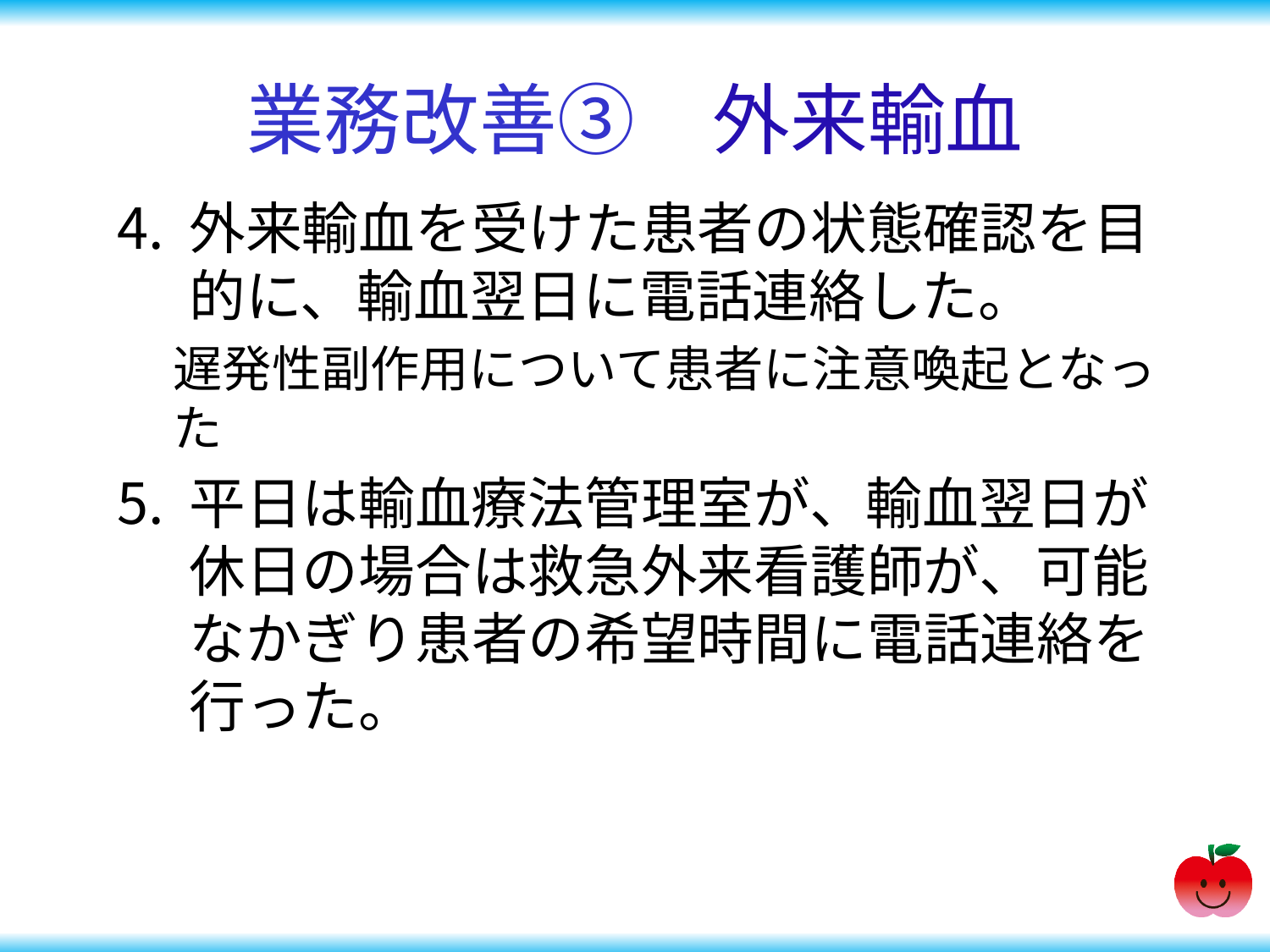

# 業務改善③　外来輸血
外来輸血を受けた患者の状態確認を目的に、輸血翌日に電話連絡した。
遅発性副作用について患者に注意喚起となった
平日は輸血療法管理室が、輸血翌日が休日の場合は救急外来看護師が、可能なかぎり患者の希望時間に電話連絡を行った。